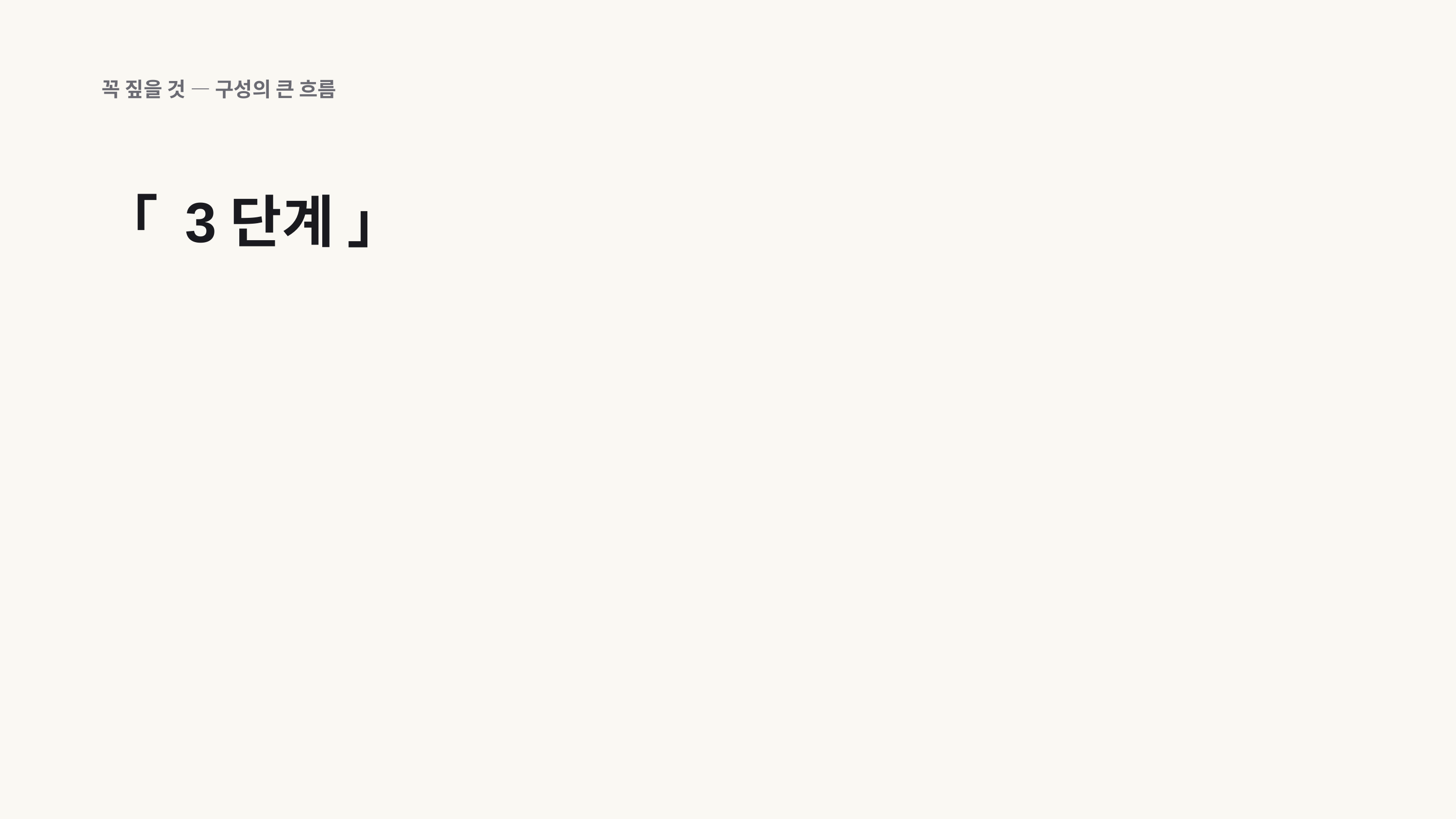

꼭 짚을 것 — 구성의 큰 흐름
「 3단계 」